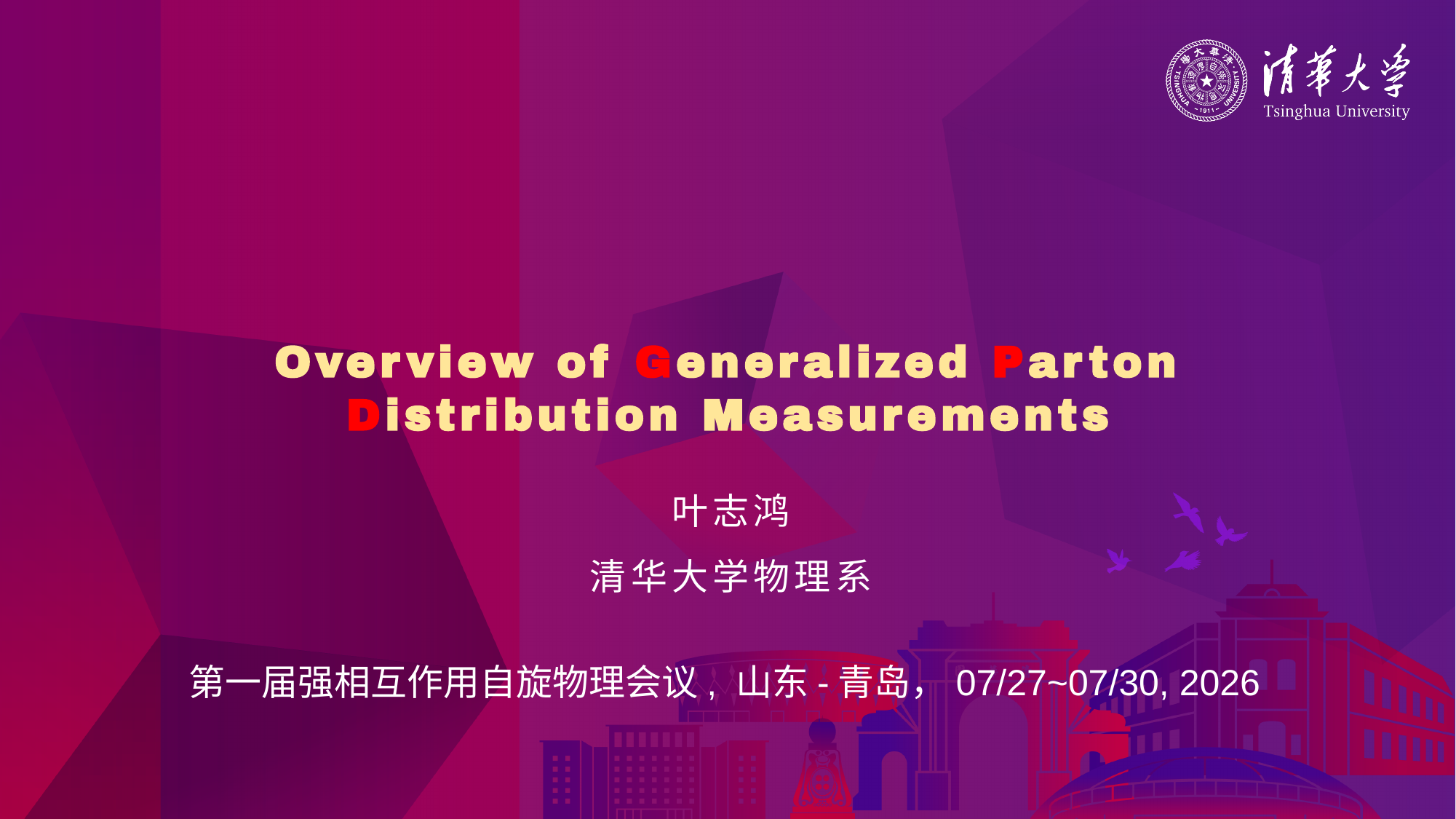

# Overview of Generalized Parton Distribution Measurements
叶志鸿
清华大学物理系
第一届强相互作用自旋物理会议, 山东-青岛，07/27~07/30, 2026